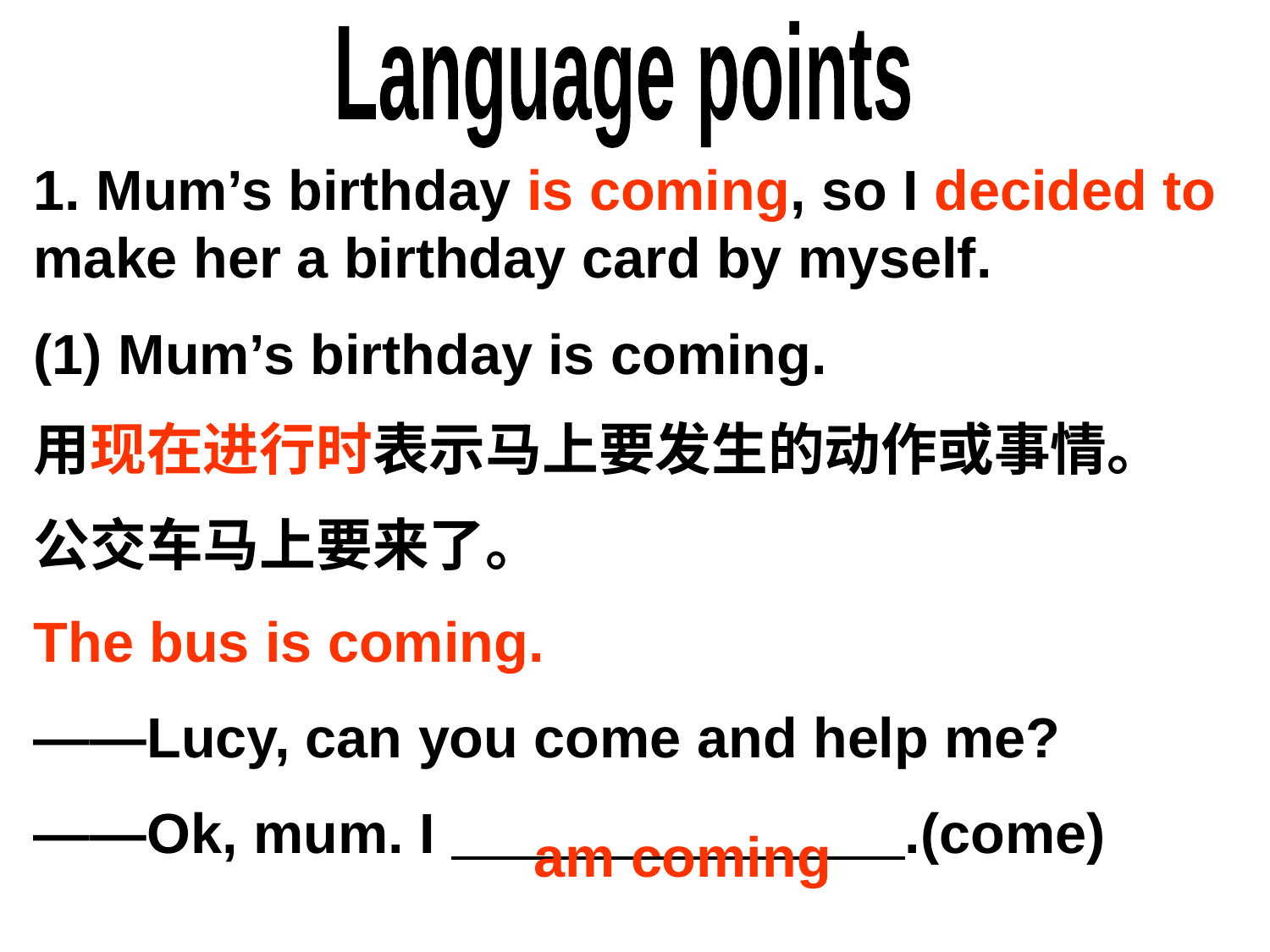

Language points
1. Mum’s birthday is coming, so I decided to make her a birthday card by myself.
(1) Mum’s birthday is coming.
用现在进行时表示马上要发生的动作或事情。
公交车马上要来了。
The bus is coming.
——Lucy, can you come and help me?
——Ok, mum. I                              .(come)
am coming